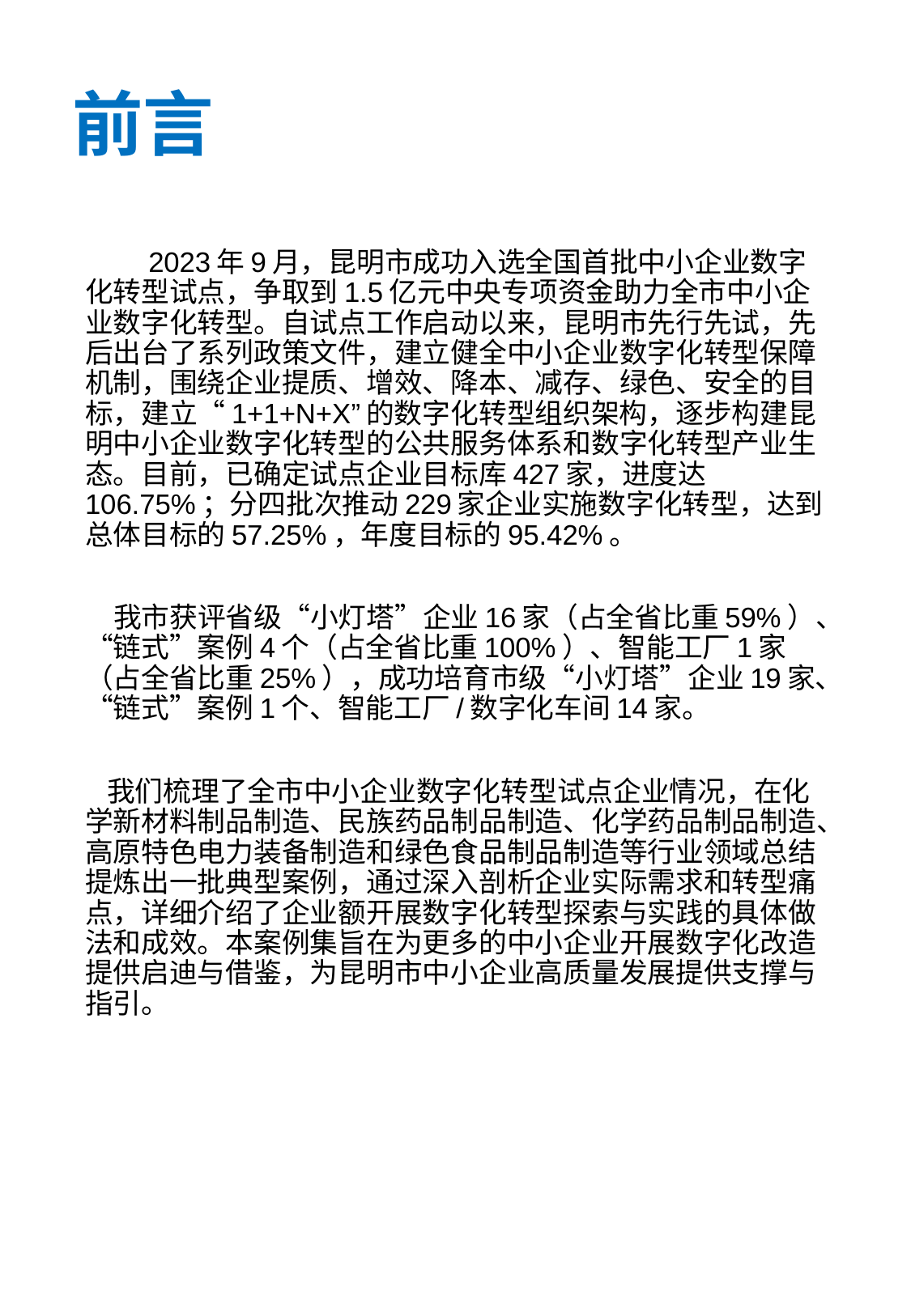

# 前言

            2023年9月，昆明市成功入选全国首批中小企业数字化转型试点，争取到1.5亿元中央专项资金助力全市中小企业数字化转型。自试点工作启动以来，昆明市先行先试，先后出台了系列政策文件，建立健全中小企业数字化转型保障机制，围绕企业提质、增效、降本、减存、绿色、安全的目标，建立“1+1+N+X”的数字化转型组织架构，逐步构建昆明中小企业数字化转型的公共服务体系和数字化转型产业生态。目前，已确定试点企业目标库427家，进度达106.75%；分四批次推动229家企业实施数字化转型，达到总体目标的57.25%，年度目标的95.42%。

       我市获评省级“小灯塔”企业16家（占全省比重59%）、“链式”案例4个（占全省比重100%）、智能工厂1家（占全省比重25%），成功培育市级“小灯塔”企业19家、“链式”案例1个、智能工厂/数字化车间14家。

      我们梳理了全市中小企业数字化转型试点企业情况，在化学新材料制品制造、民族药品制品制造、化学药品制品制造、高原特色电力装备制造和绿色食品制品制造等行业领域总结提炼出一批典型案例，通过深入剖析企业实际需求和转型痛点，详细介绍了企业额开展数字化转型探索与实践的具体做法和成效。本案例集旨在为更多的中小企业开展数字化改造提供启迪与借鉴，为昆明市中小企业高质量发展提供支撑与指引。